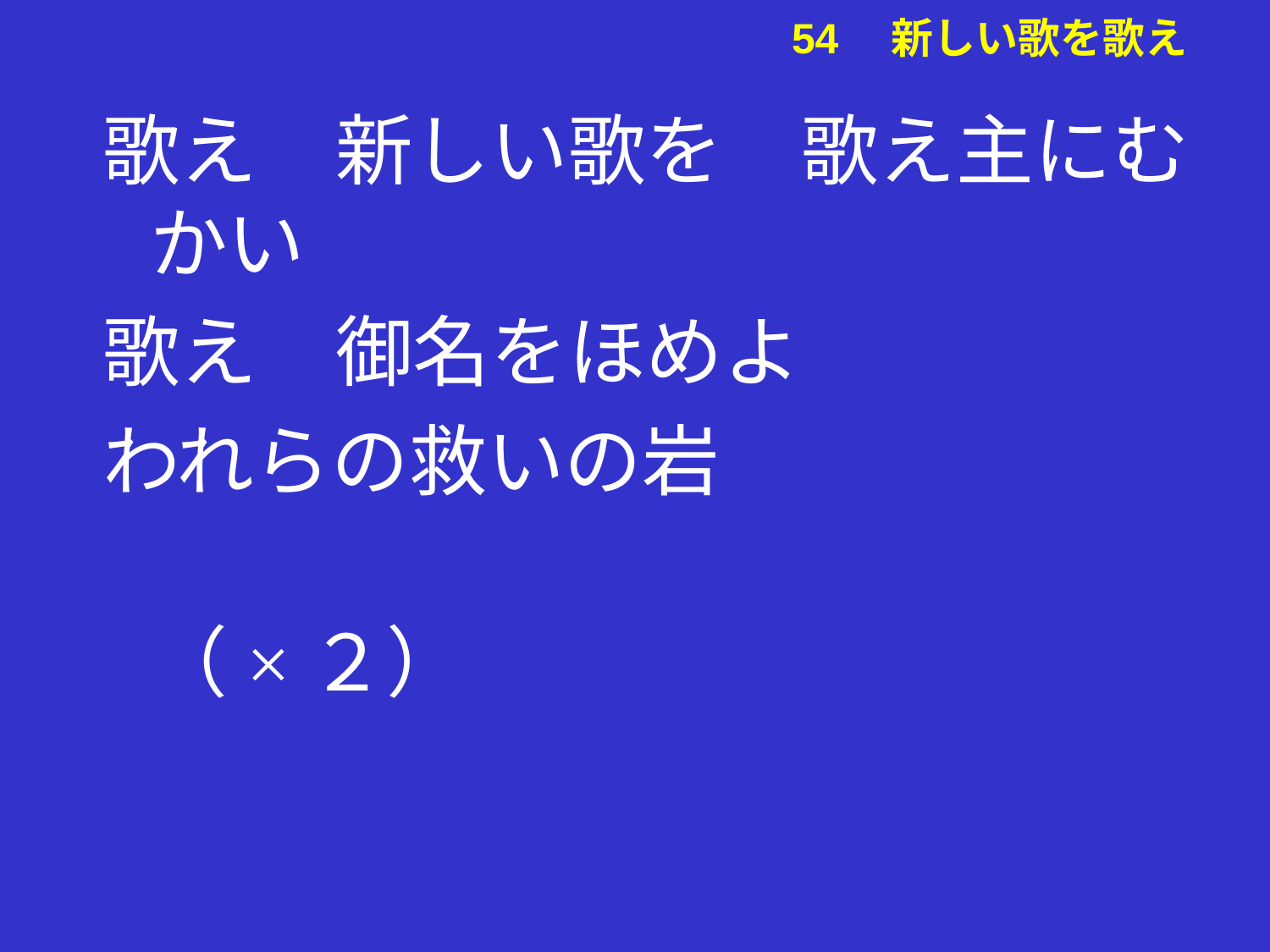

歌え　新しい歌を　歌え主にむかい
歌え　御名をほめよ
われらの救いの岩
　　　　　　　　　　　　　　（×２）
# 54　新しい歌を歌え